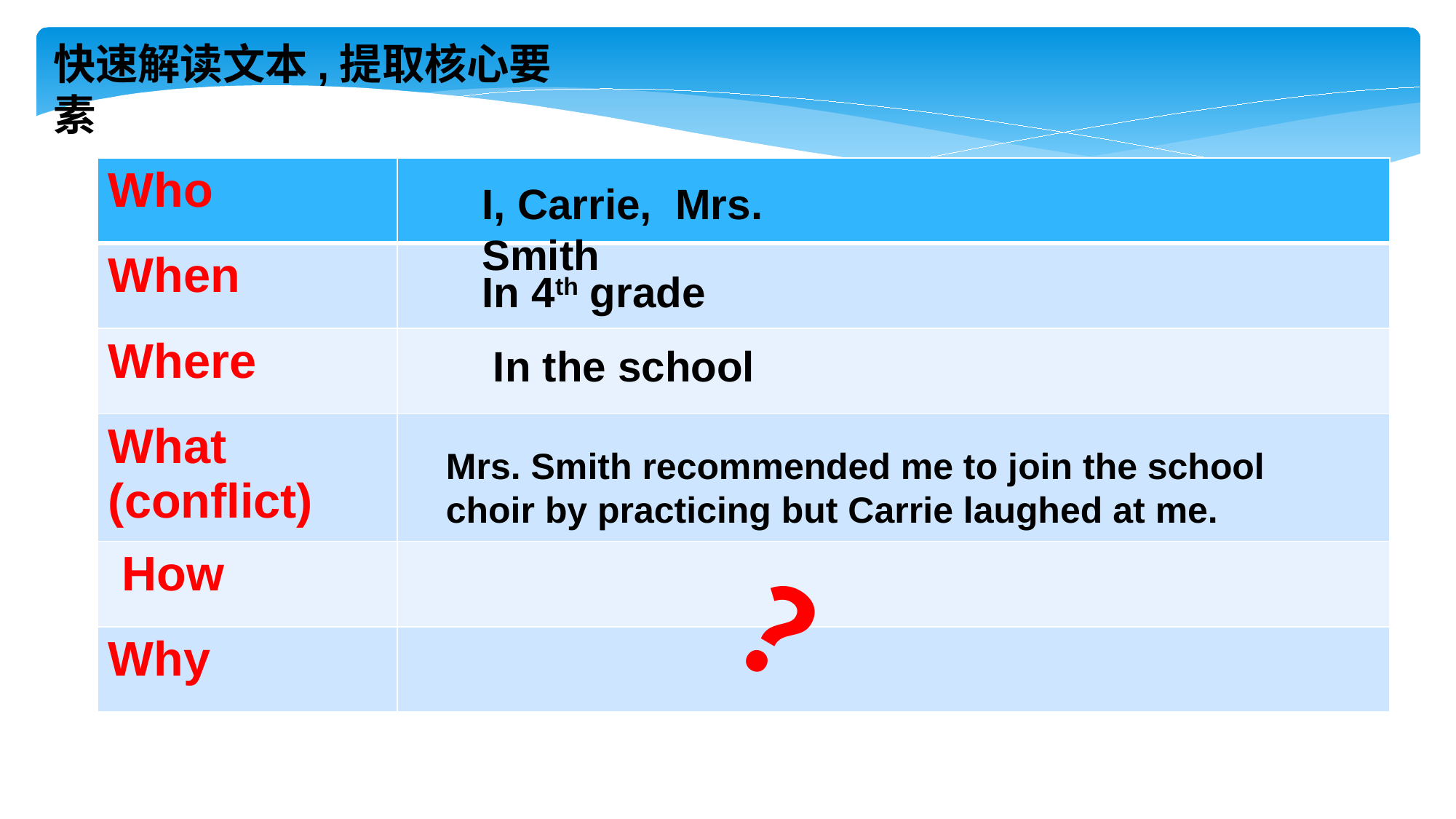

快速解读文本,提取核心要素
| Who |  |
| --- | --- |
| When |  |
| Where |  |
| What (conflict) |  |
| How |  |
| Why |  |
I, Carrie,  Mrs. Smith
In 4th grade
In the school
Mrs. Smith recommended me to join the school choir by practicing but Carrie laughed at me.
？